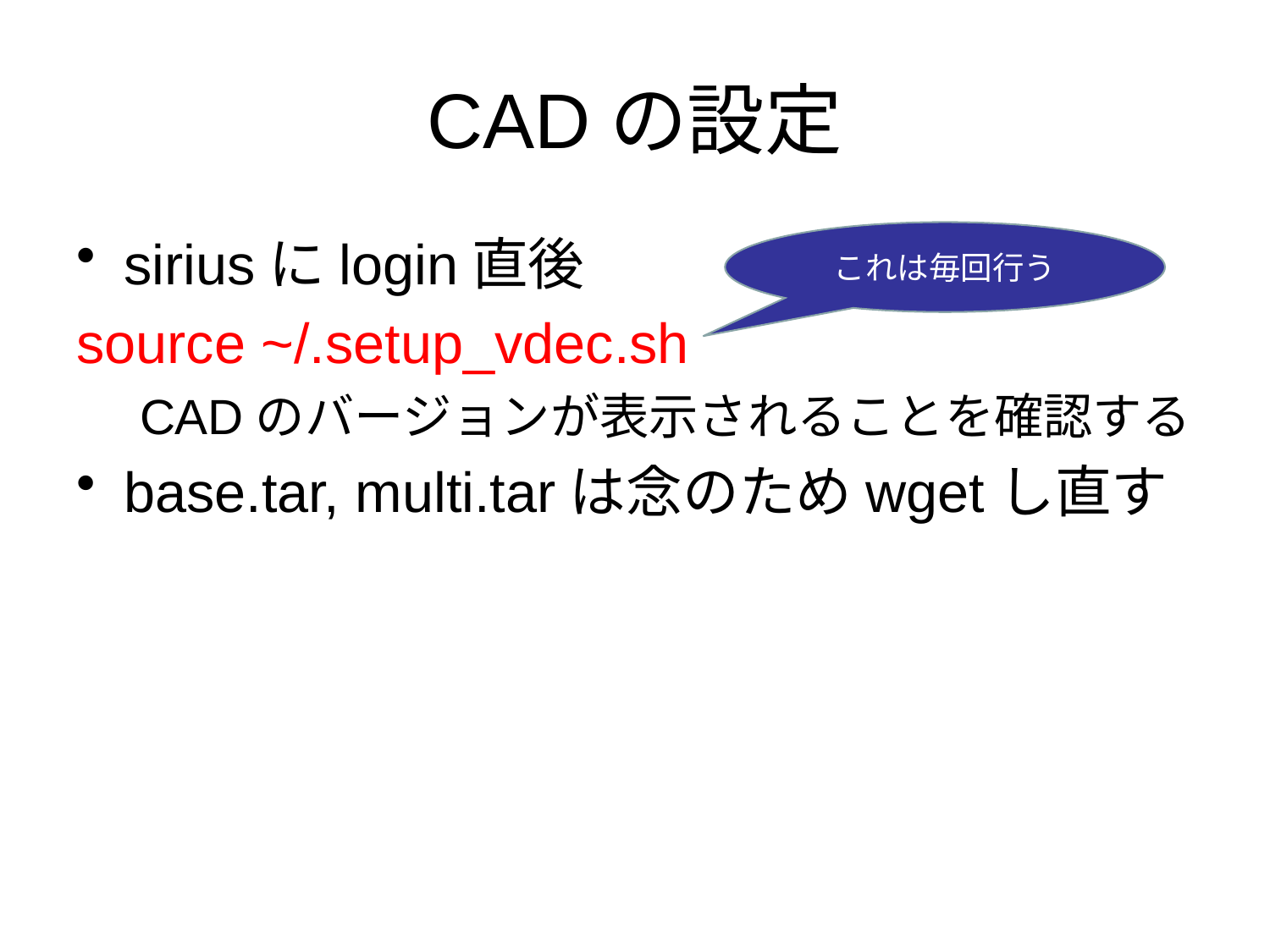

# CADの設定
siriusにlogin直後
source ~/.setup_vdec.sh
CADのバージョンが表示されることを確認する
base.tar, multi.tarは念のためwgetし直す
これは毎回行う